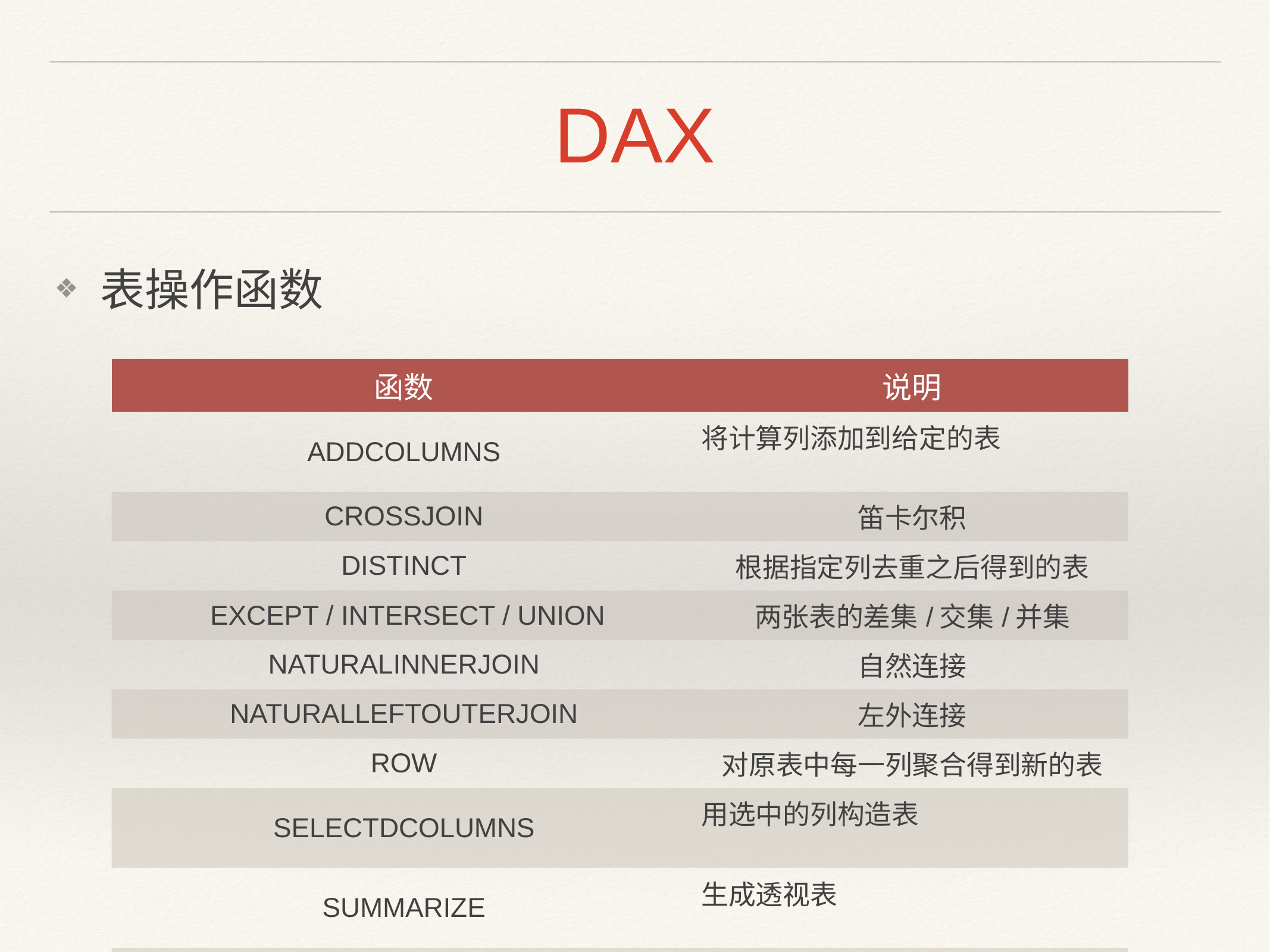

# DAX
表操作函数
| 函数 | 说明 |
| --- | --- |
| ADDCOLUMNS | 将计算列添加到给定的表 |
| CROSSJOIN | 笛卡尔积 |
| DISTINCT | 根据指定列去重之后得到的表 |
| EXCEPT / INTERSECT / UNION | 两张表的差集/交集/并集 |
| NATURALINNERJOIN | 自然连接 |
| NATURALLEFTOUTERJOIN | 左外连接 |
| ROW | 对原表中每一列聚合得到新的表 |
| SELECTDCOLUMNS | 用选中的列构造表 |
| SUMMARIZE | 生成透视表 |
| TOPN | 获取表的前N行 |